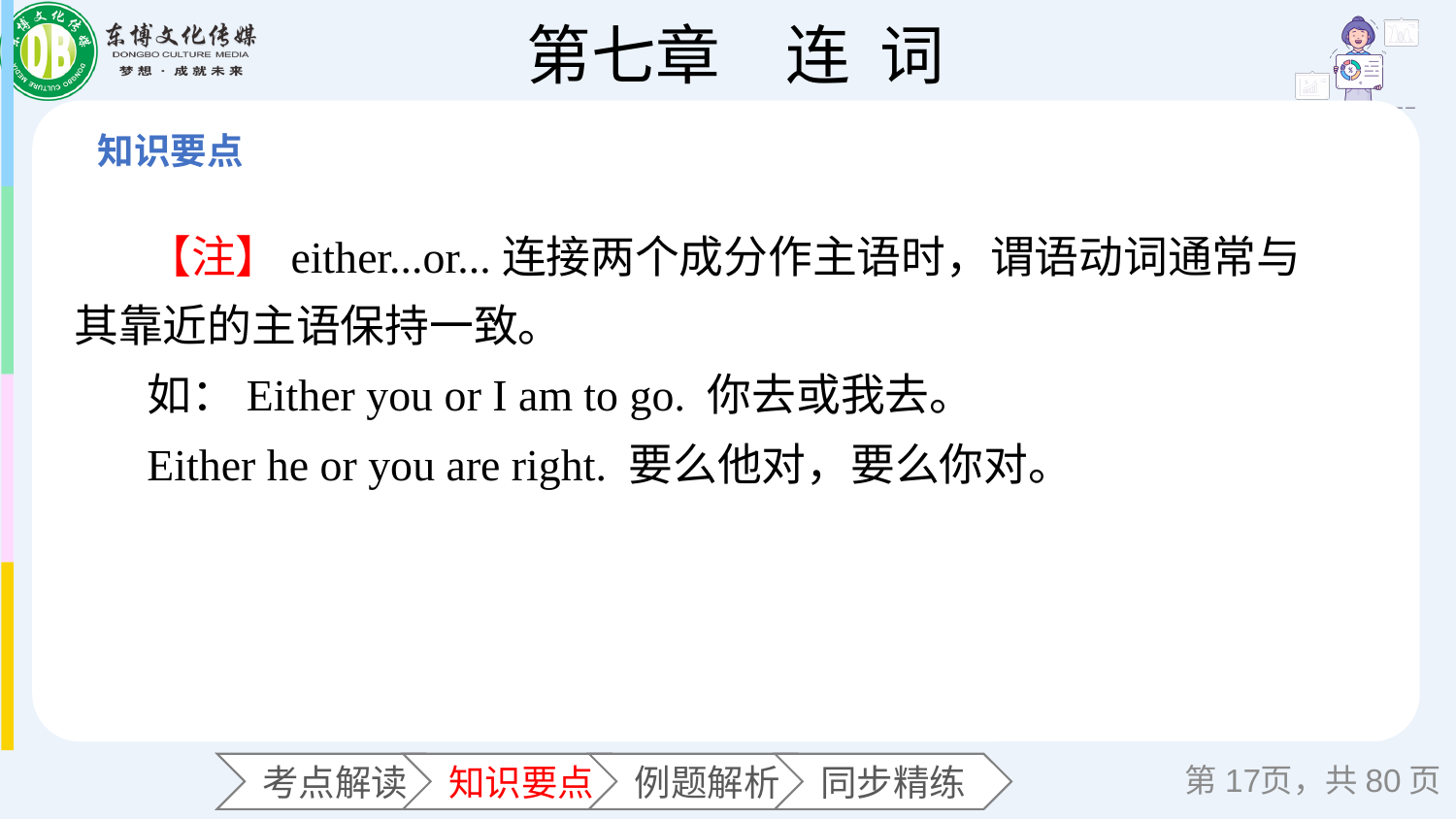

【注】either...or...连接两个成分作主语时，谓语动词通常与其靠近的主语保持一致。
如：Either you or I am to go. 你去或我去。
Either he or you are right. 要么他对，要么你对。
第17页，共80页